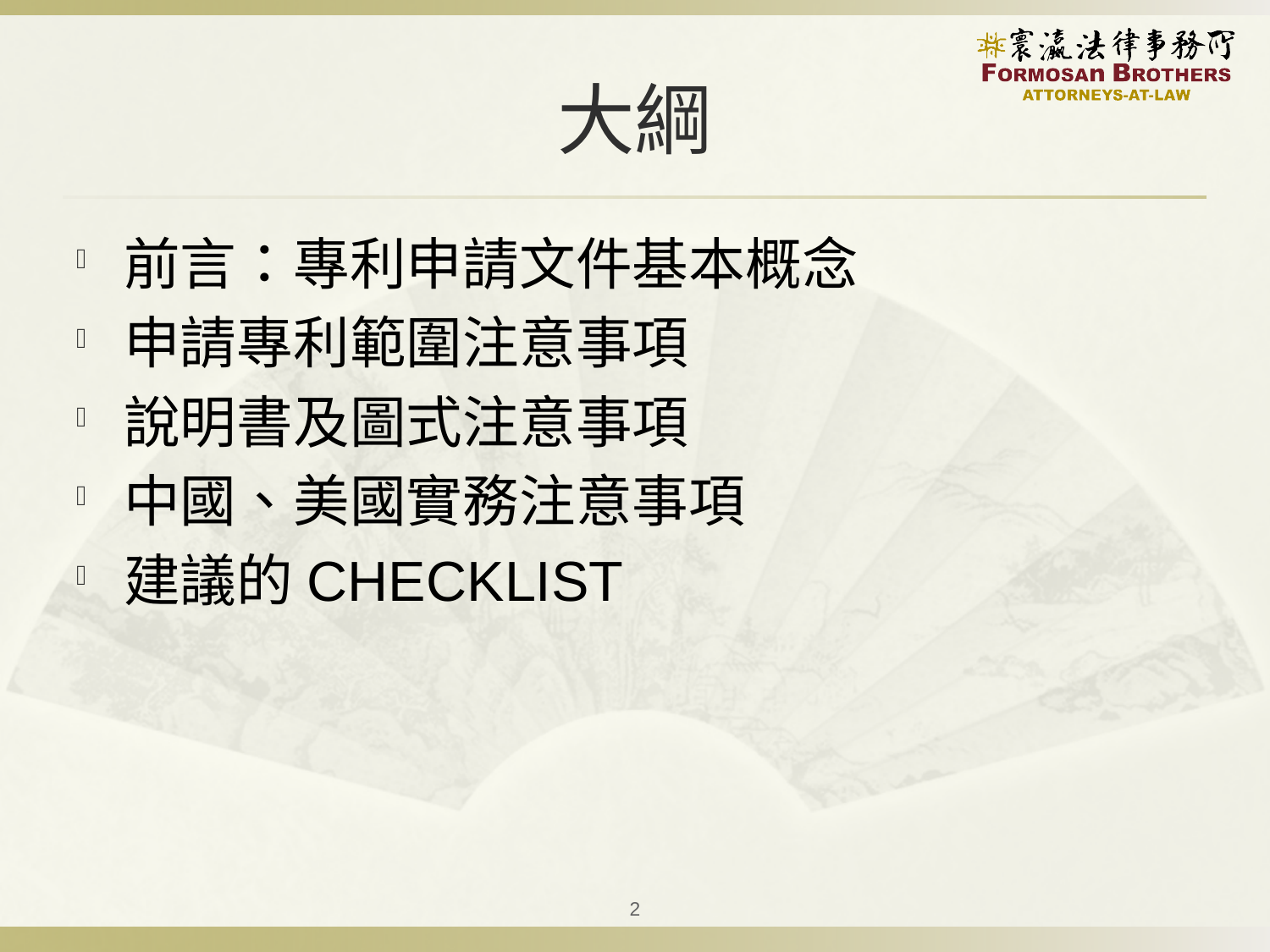

# 大綱
前言：專利申請文件基本概念
申請專利範圍注意事項
說明書及圖式注意事項
中國、美國實務注意事項
建議的CHECKLIST

2